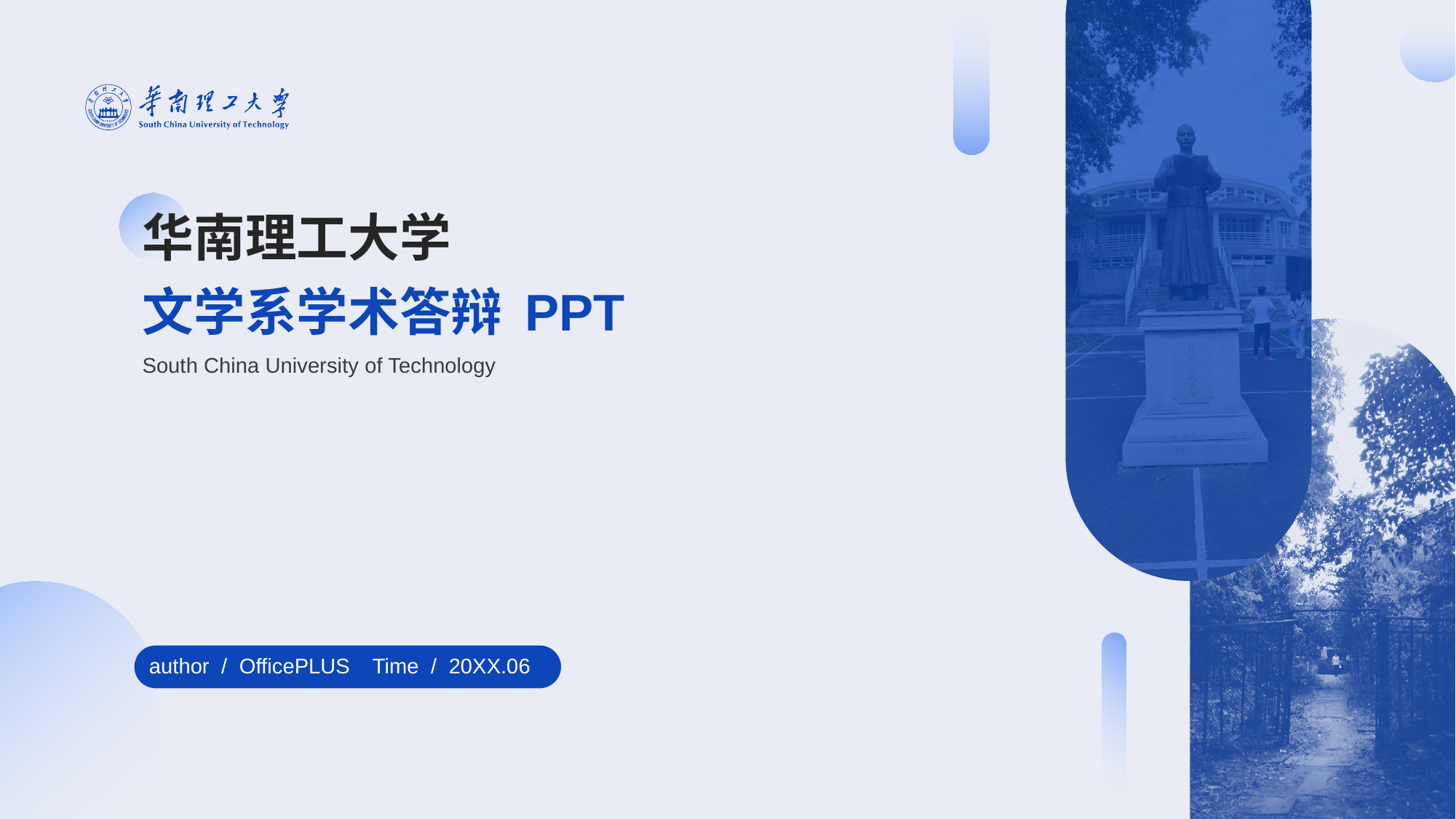

# 华南理工大学 文学系学术答辩 PPT
South China University of Technology
author  /  OfficePLUS
Time  /  20XX.06